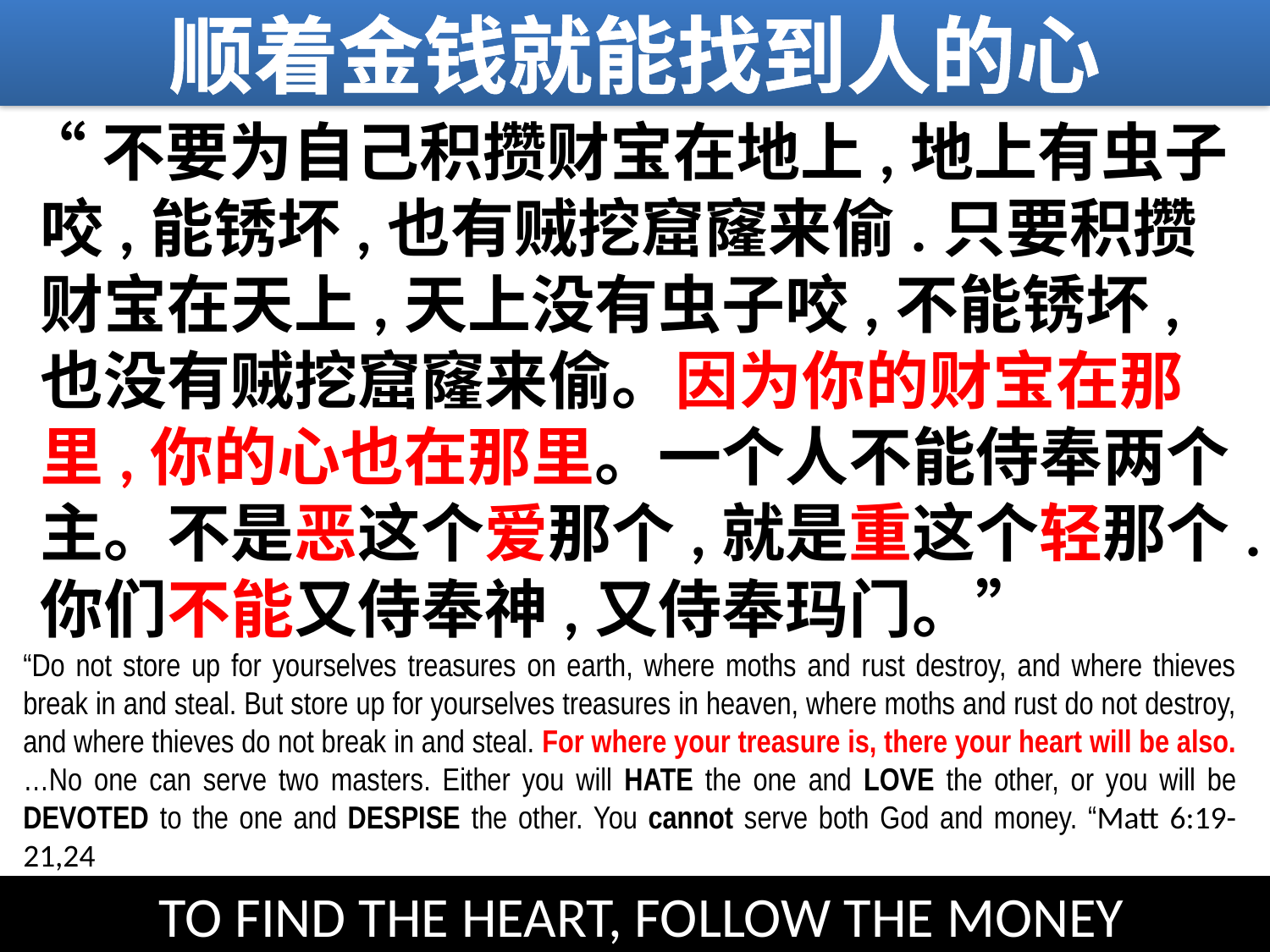

顺着金钱就能找到人的心
“不要为自己积攒财宝在地上,地上有虫子咬,能锈坏,也有贼挖窟窿来偷.只要积攒财宝在天上,天上没有虫子咬,不能锈坏,也没有贼挖窟窿来偷。因为你的财宝在那里,你的心也在那里。一个人不能侍奉两个主。不是恶这个爱那个,就是重这个轻那个.你们不能又侍奉神,又侍奉玛门。”
“Do not store up for yourselves treasures on earth, where moths and rust destroy, and where thieves break in and steal. But store up for yourselves treasures in heaven, where moths and rust do not destroy, and where thieves do not break in and steal. For where your treasure is, there your heart will be also. …No one can serve two masters. Either you will HATE the one and LOVE the other, or you will be DEVOTED to the one and DESPISE the other. You cannot serve both God and money. “Matt 6:19-21,24
 TO FIND THE HEART, FOLLOW THE MONEY